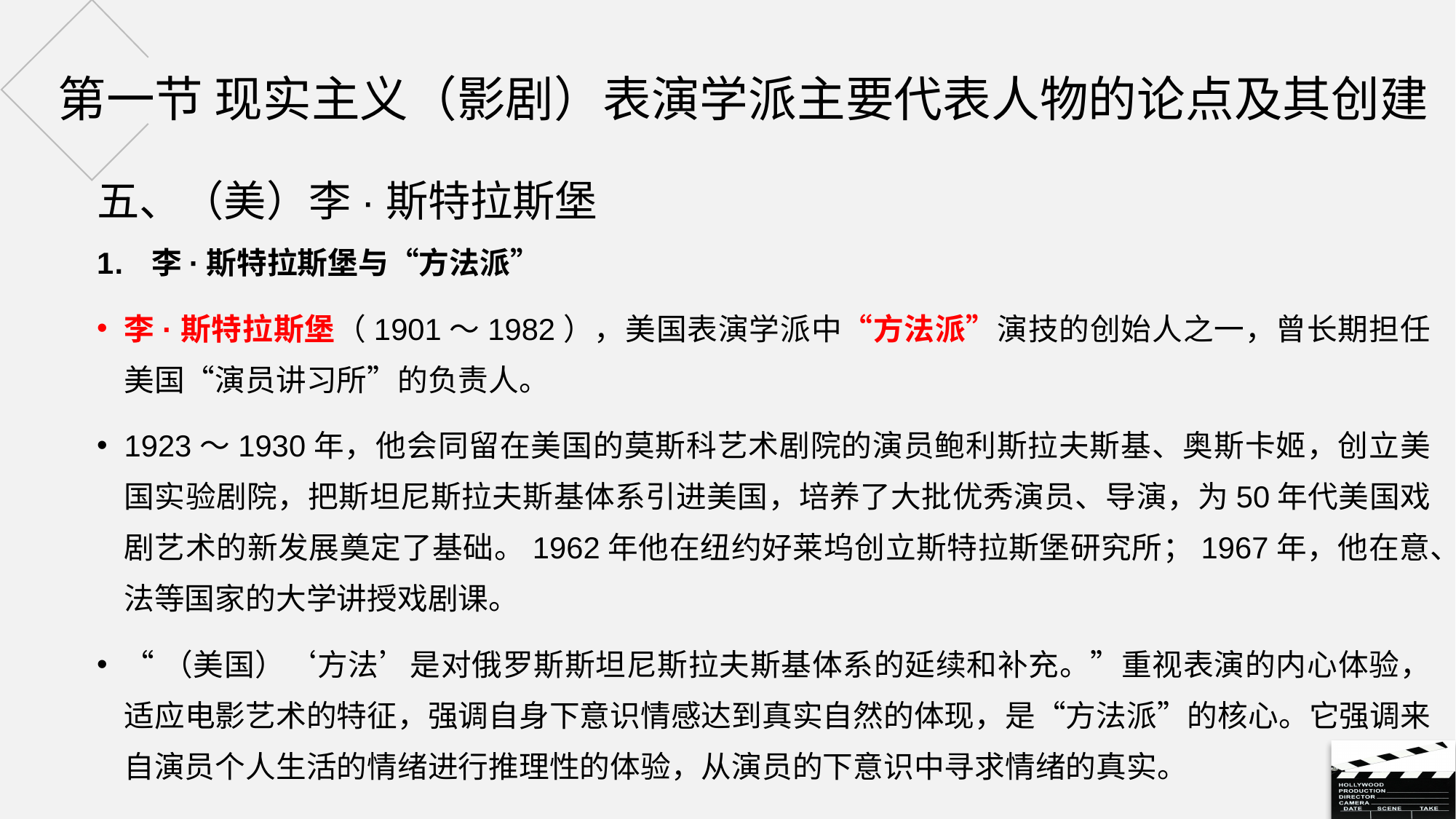

# 第一节 现实主义（影剧）表演学派主要代表人物的论点及其创建
五、（美）李·斯特拉斯堡
李·斯特拉斯堡与“方法派”
李·斯特拉斯堡（1901～1982），美国表演学派中“方法派”演技的创始人之一，曾长期担任美国“演员讲习所”的负责人。
1923～1930年，他会同留在美国的莫斯科艺术剧院的演员鲍利斯拉夫斯基、奥斯卡姬，创立美国实验剧院，把斯坦尼斯拉夫斯基体系引进美国，培养了大批优秀演员、导演，为50年代美国戏剧艺术的新发展奠定了基础。1962年他在纽约好莱坞创立斯特拉斯堡研究所；1967年，他在意、法等国家的大学讲授戏剧课。
“（美国）‘方法’是对俄罗斯斯坦尼斯拉夫斯基体系的延续和补充。”重视表演的内心体验，适应电影艺术的特征，强调自身下意识情感达到真实自然的体现，是“方法派”的核心。它强调来自演员个人生活的情绪进行推理性的体验，从演员的下意识中寻求情绪的真实。